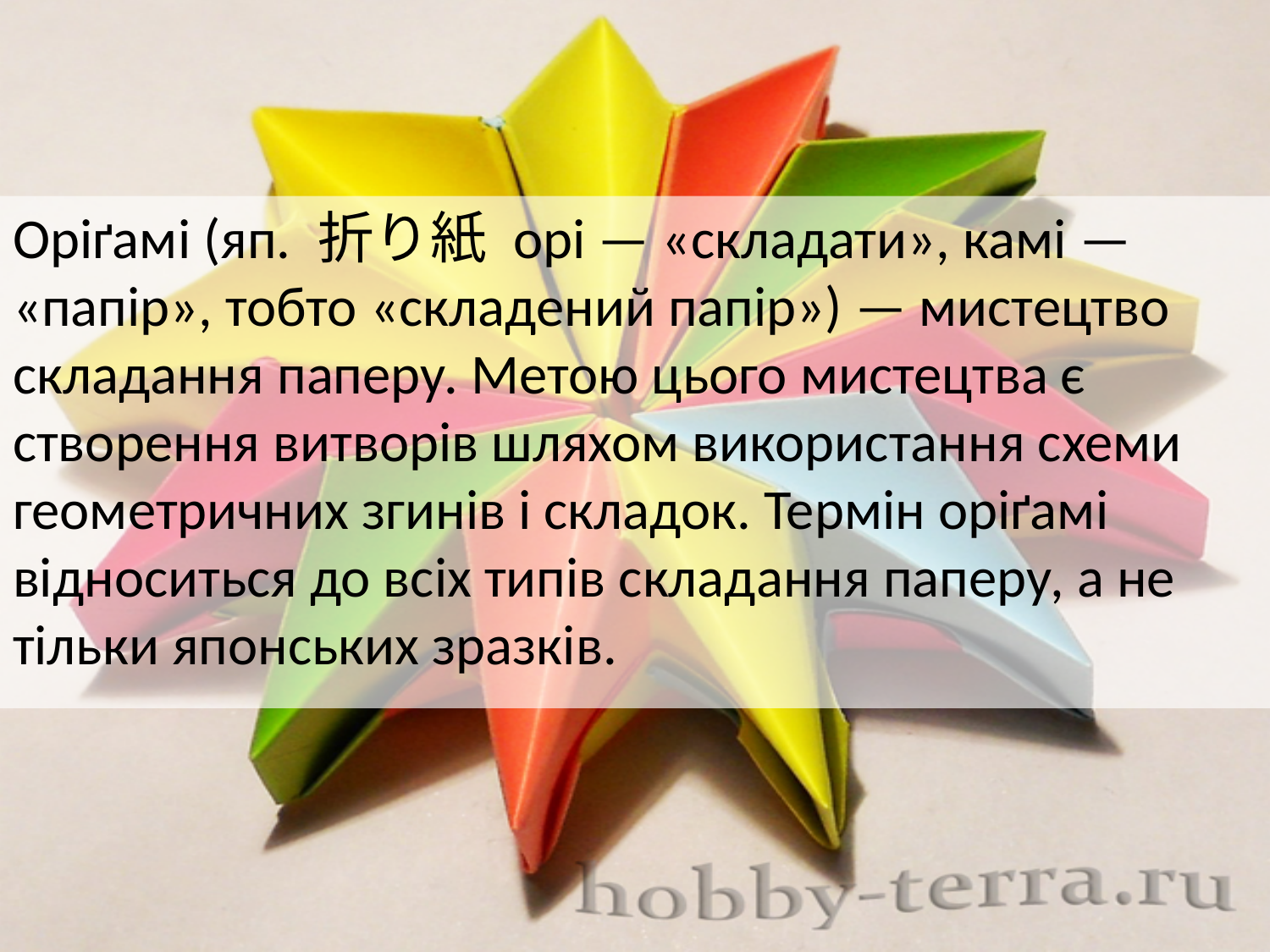

Оріґамі (яп. 折り紙 орі — «складати», камі — «папір», тобто «складений папір») — мистецтво складання паперу. Метою цього мистецтва є створення витворів шляхом використання схеми геометричних згинів і складок. Термін оріґамі відноситься до всіх типів складання паперу, а не тільки японських зразків.